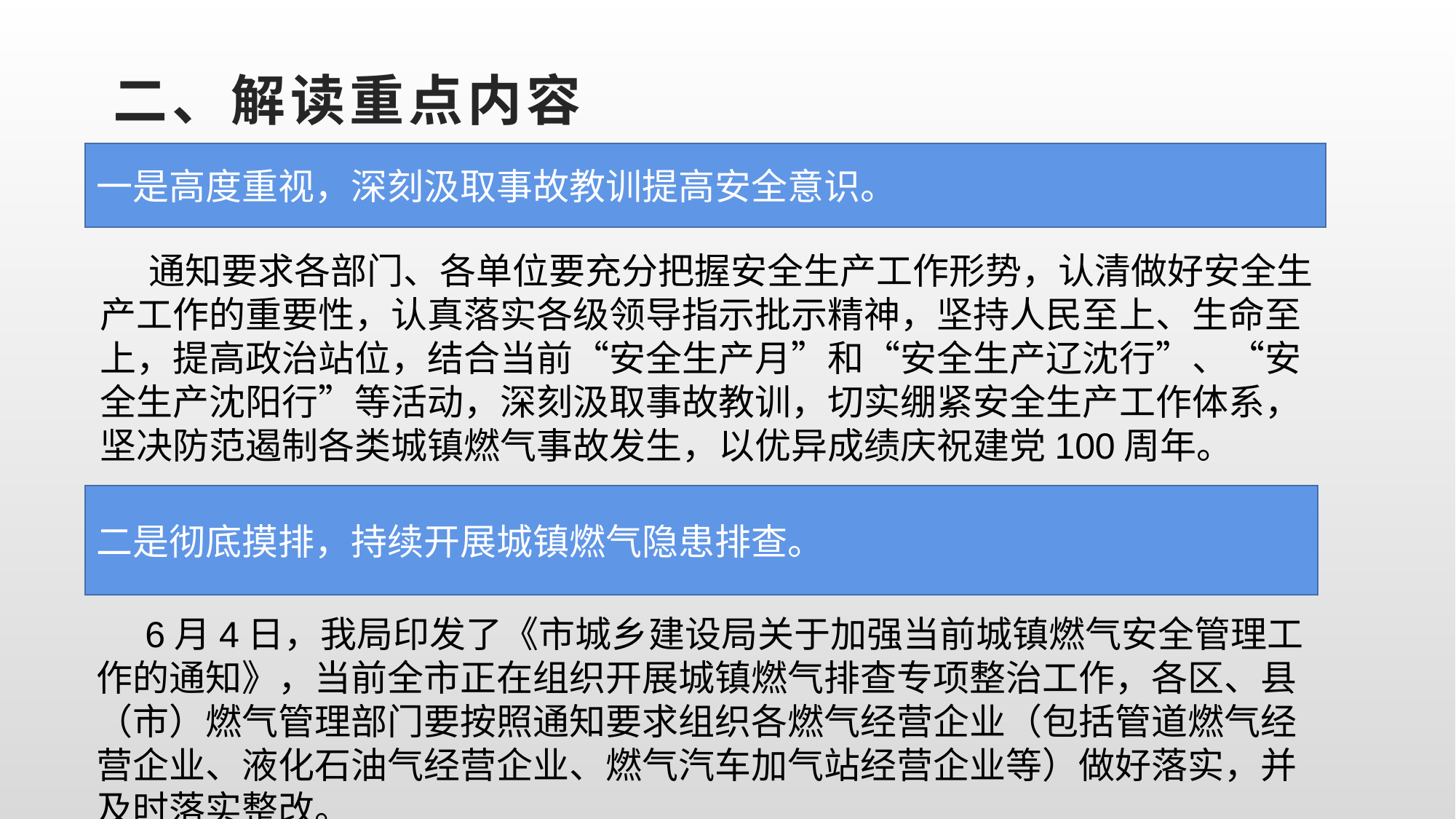

# 二、解读重点内容
一是高度重视，深刻汲取事故教训提高安全意识。
通知要求各部门、各单位要充分把握安全生产工作形势，认清做好安全生产工作的重要性，认真落实各级领导指示批示精神，坚持人民至上、生命至上，提高政治站位，结合当前“安全生产月”和“安全生产辽沈行”、“安全生产沈阳行”等活动，深刻汲取事故教训，切实绷紧安全生产工作体系，坚决防范遏制各类城镇燃气事故发生，以优异成绩庆祝建党100周年。
二是彻底摸排，持续开展城镇燃气隐患排查。
6月4日，我局印发了《市城乡建设局关于加强当前城镇燃气安全管理工作的通知》，当前全市正在组织开展城镇燃气排查专项整治工作，各区、县（市）燃气管理部门要按照通知要求组织各燃气经营企业（包括管道燃气经营企业、液化石油气经营企业、燃气汽车加气站经营企业等）做好落实，并及时落实整改。